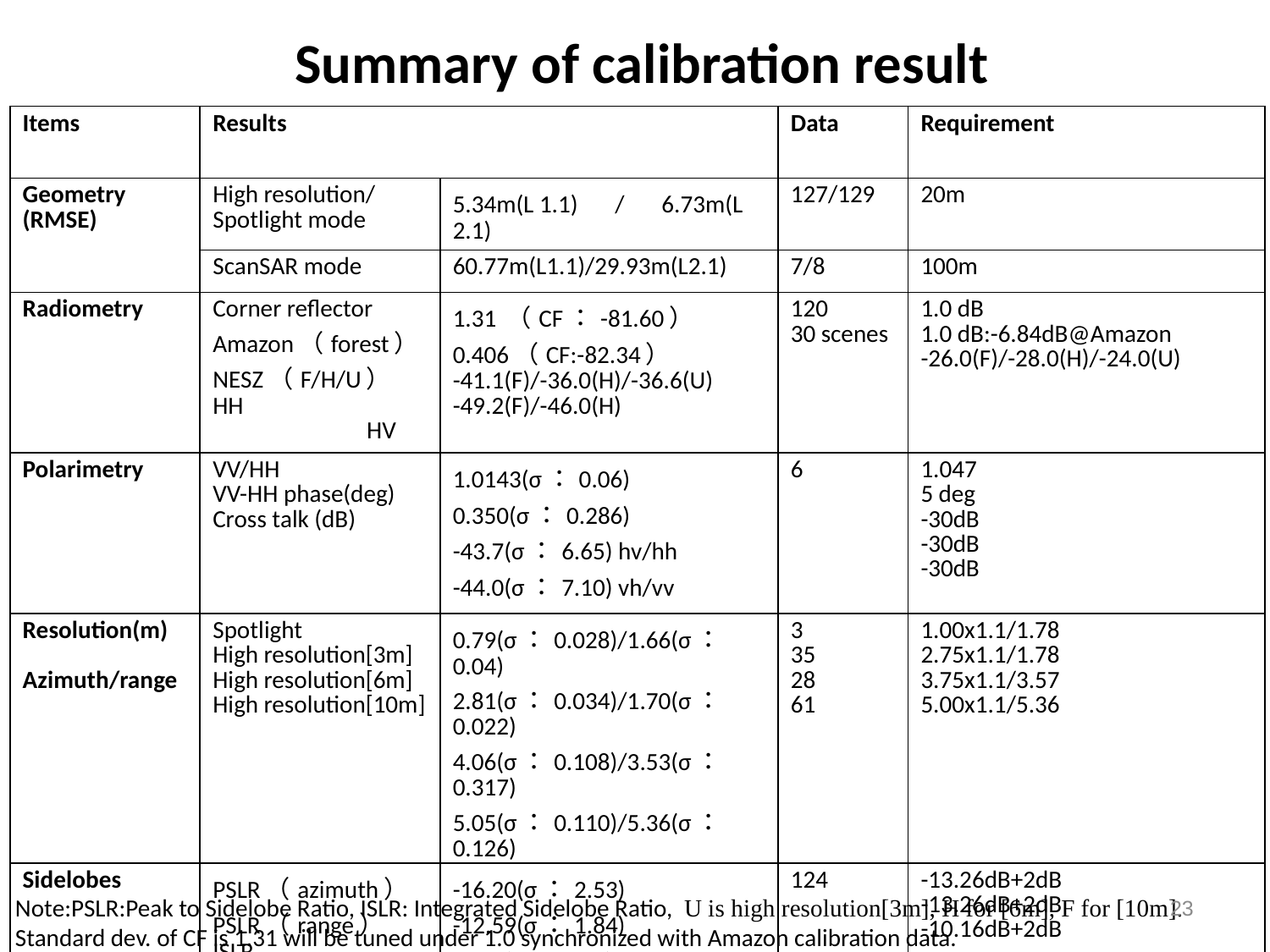

Summary of calibration result
| Items | Results |  | Data | Requirement |
| --- | --- | --- | --- | --- |
| Geometry (RMSE) | High resolution/ Spotlight mode | 5.34m(L 1.1)　/　6.73m(L 2.1) | 127/129 | 20m |
|  | ScanSAR mode | 60.77m(L1.1)/29.93m(L2.1) | 7/8 | 100m |
| Radiometry | Corner reflector Amazon（forest） NESZ（F/H/U） HH HV | 1.31 （CF：-81.60） 0.406（CF:-82.34） -41.1(F)/-36.0(H)/-36.6(U) -49.2(F)/-46.0(H) | 120 30 scenes | 1.0 dB 1.0 dB:-6.84dB@Amazon -26.0(F)/-28.0(H)/-24.0(U) |
| Polarimetry | VV/HH VV-HH phase(deg) Cross talk (dB) | 1.0143(σ：0.06) 0.350(σ：0.286) -43.7(σ：6.65) hv/hh -44.0(σ：7.10) vh/vv -48.2(σ：6.05) corr | 6 | 1.047 5 deg -30dB -30dB -30dB |
| Resolution(m) Azimuth/range | Spotlight High resolution[3m] High resolution[6m] High resolution[10m] | 0.79(σ：0.028)/1.66(σ：0.04) 2.81(σ：0.034)/1.70(σ：0.022) 4.06(σ：0.108)/3.53(σ：0.317) 5.05(σ：0.110)/5.36(σ：0.126) | 3 35 28 61 | 1.00x1.1/1.78 2.75x1.1/1.78 3.75x1.1/3.57 5.00x1.1/5.36 |
| Sidelobes | PSLR（azimuth） PSLR（range） ISLR | -16.20(σ：2.53) -12.59(σ：1.84) -8.80(σ：3.23) | 124 | -13.26dB+2dB -13.26dB+2dB -10.16dB+2dB |
| Ambiguity | Azimuth Range | 23~14(mean:20) Invisible | 7 scenes | 20~25dB以上 25dB以上 |

23
Note:PSLR:Peak to Sidelobe Ratio, ISLR: Integrated Sidelobe Ratio,  U is high resolution[3m], H for [6m], F for [10m].
Standard dev. of CF is 1.31 will be tuned under 1.0 synchronized with Amazon calibration data.